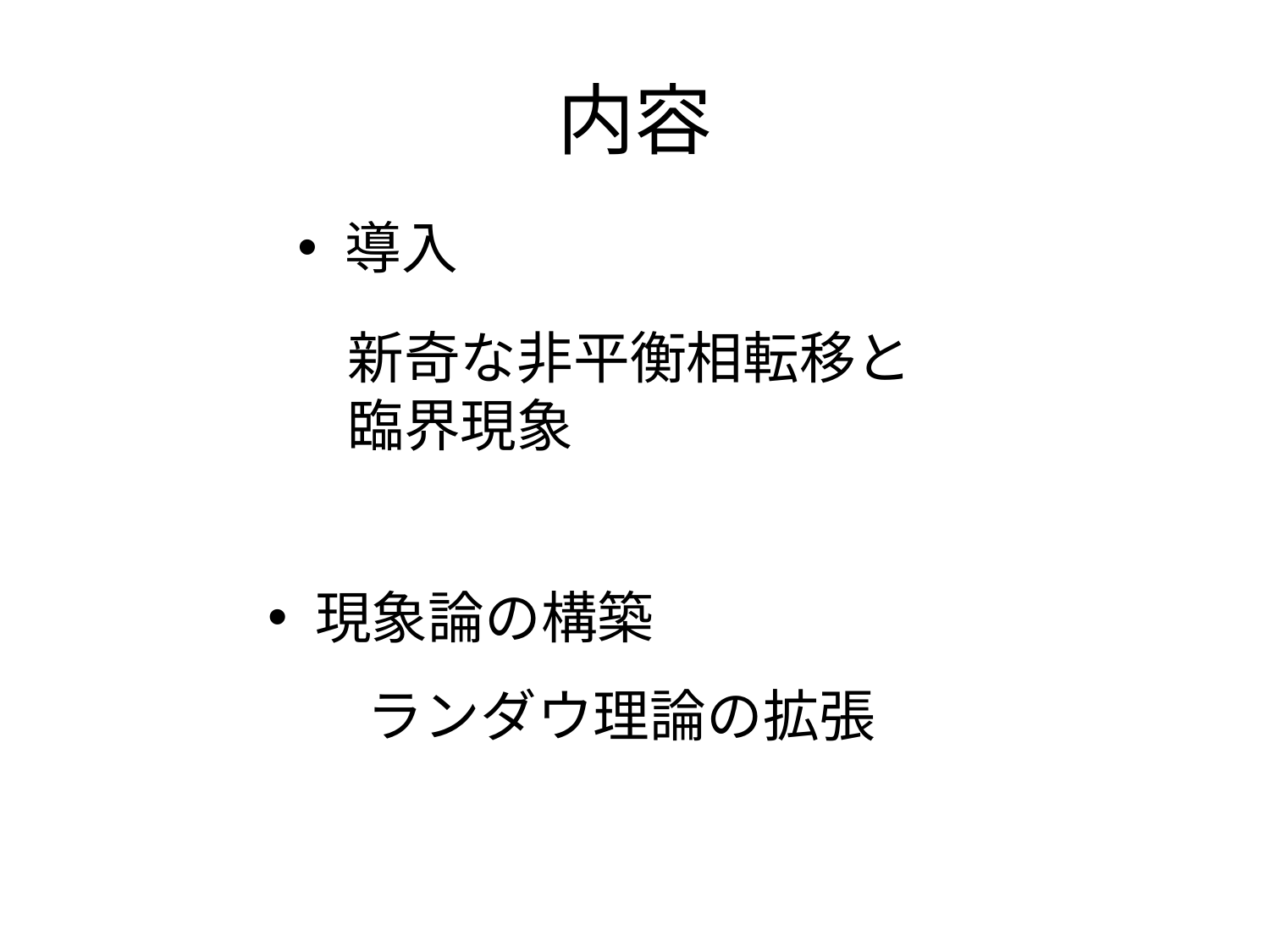

# 内容
導入
新奇な非平衡相転移と
臨界現象
現象論の構築

ランダウ理論の拡張